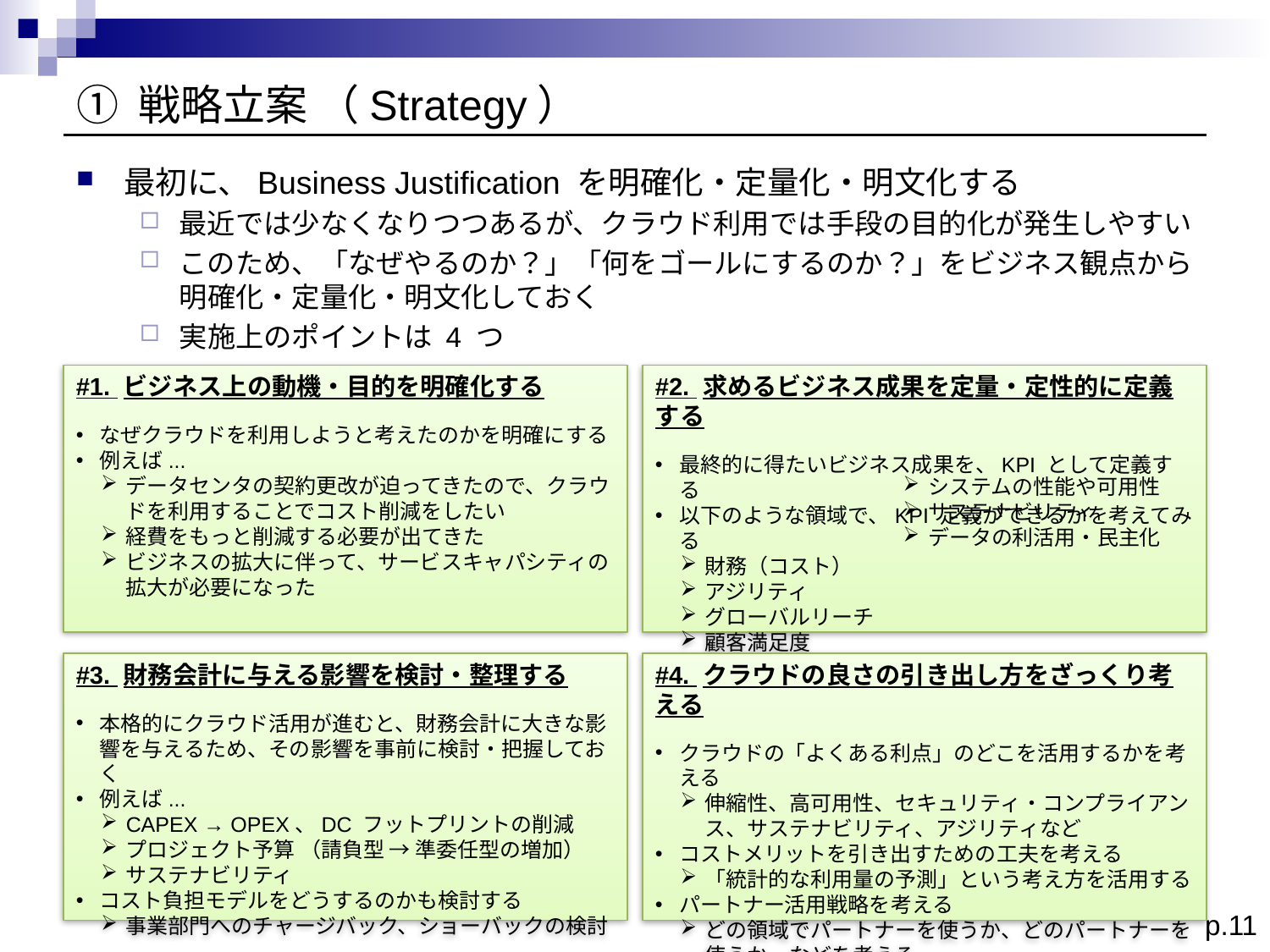

# ① 戦略立案 （Strategy）
最初に、Business Justification を明確化・定量化・明文化する
最近では少なくなりつつあるが、クラウド利用では手段の目的化が発生しやすい
このため、「なぜやるのか？」「何をゴールにするのか？」をビジネス観点から明確化・定量化・明文化しておく
実施上のポイントは 4 つ

#1. ビジネス上の動機・目的を明確化する

なぜクラウドを利用しようと考えたのかを明確にする
例えば...
データセンタの契約更改が迫ってきたので、クラウドを利用することでコスト削減をしたい
経費をもっと削減する必要が出てきた
ビジネスの拡大に伴って、サービスキャパシティの拡大が必要になった

#2. 求めるビジネス成果を定量・定性的に定義する

最終的に得たいビジネス成果を、KPI として定義する
以下のような領域で、KPI 定義ができるかを考えてみる
財務（コスト）
アジリティ
グローバルリーチ
顧客満足度
KPI ではなく OKR （Objectives and Key Results）で設定してもよい

システムの性能や可用性
サステナビリティ
データの利活用・民主化
#3. 財務会計に与える影響を検討・整理する

本格的にクラウド活用が進むと、財務会計に大きな影響を与えるため、その影響を事前に検討・把握しておく
例えば...
CAPEX → OPEX、DC フットプリントの削減
プロジェクト予算 （請負型 → 準委任型の増加）
サステナビリティ
コスト負担モデルをどうするのかも検討する
事業部門へのチャージバック、ショーバックの検討
#4. クラウドの良さの引き出し方をざっくり考える

クラウドの「よくある利点」のどこを活用するかを考える
伸縮性、高可用性、セキュリティ・コンプライアンス、サステナビリティ、アジリティなど
コストメリットを引き出すための工夫を考える
「統計的な利用量の予測」という考え方を活用する
パートナー活用戦略を考える
どの領域でパートナーを使うか、どのパートナーを使うか、などを考える